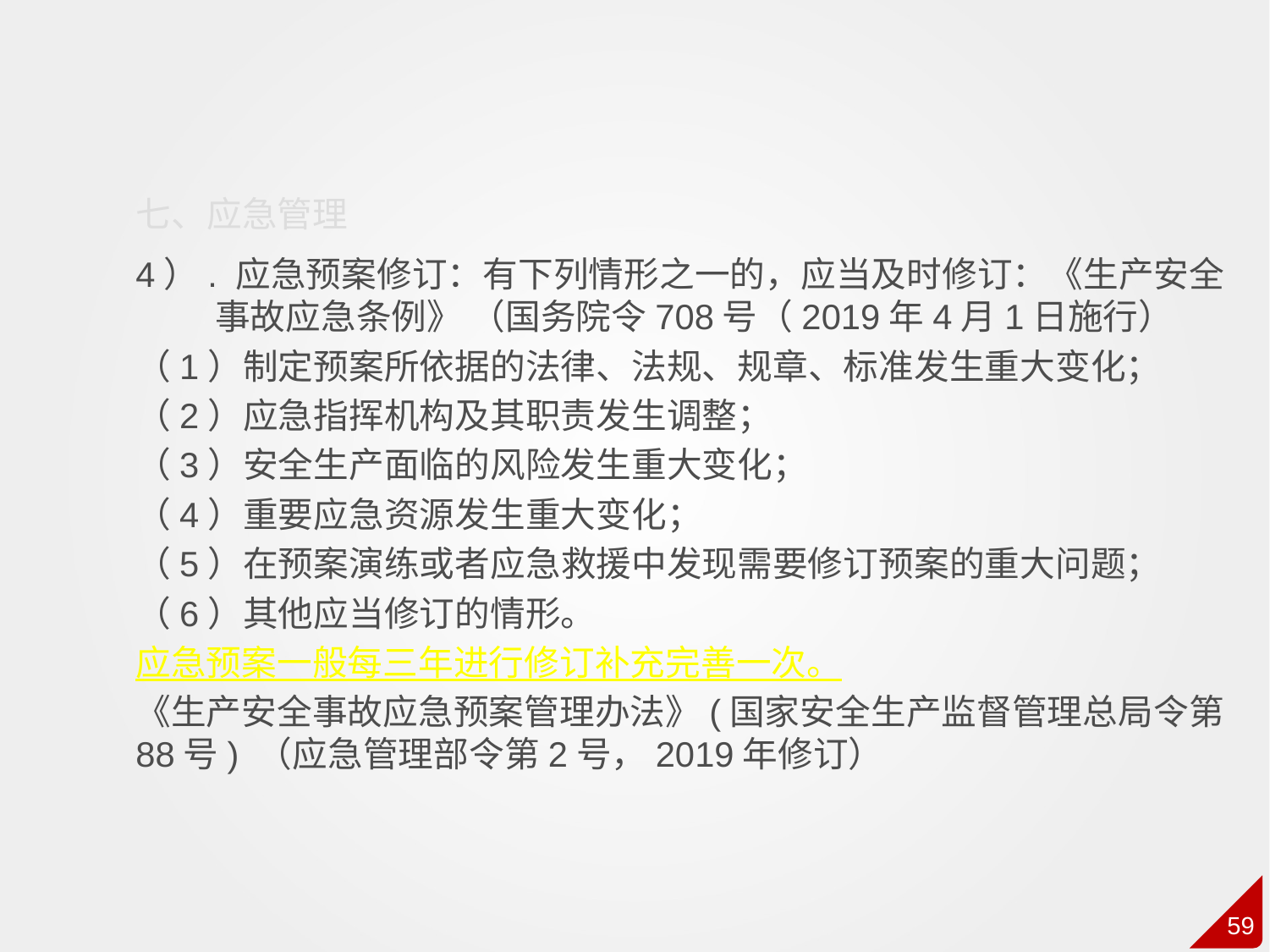

七、应急管理

4）. 应急预案修订：有下列情形之一的，应当及时修订：《生产安全事故应急条例》 （国务院令708号（2019年4月1日施行）
（1）制定预案所依据的法律、法规、规章、标准发生重大变化；
（2）应急指挥机构及其职责发生调整；
（3）安全生产面临的风险发生重大变化；
（4）重要应急资源发生重大变化；
（5）在预案演练或者应急救援中发现需要修订预案的重大问题；
（6）其他应当修订的情形。
应急预案一般每三年进行修订补充完善一次。
《生产安全事故应急预案管理办法》(国家安全生产监督管理总局令第88号) （应急管理部令第2号，2019年修订）